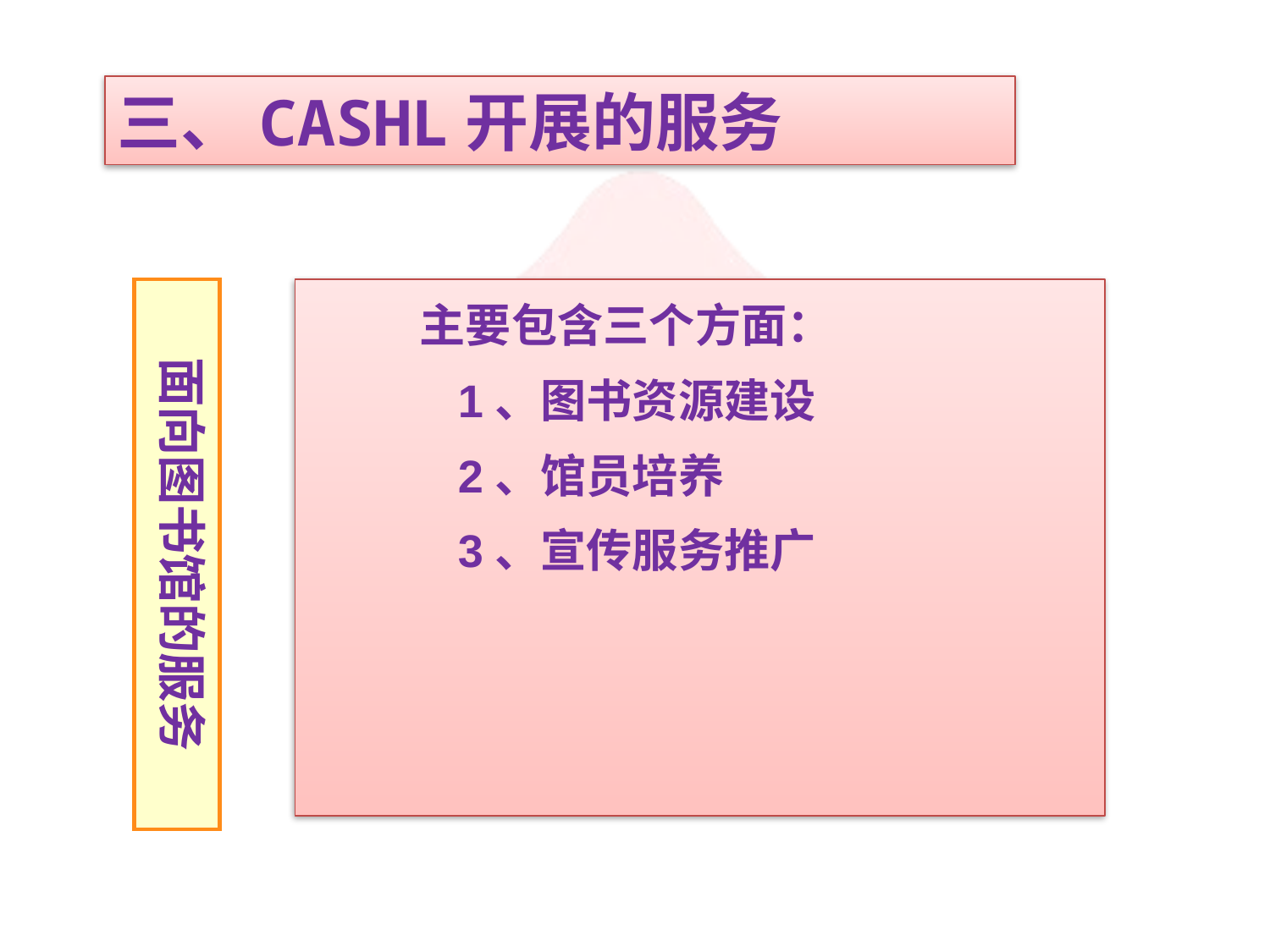

三、CASHL开展的服务
主要包含三个方面：
   1、图书资源建设
   2、馆员培养
   3、宣传服务推广
面向图书馆的服务